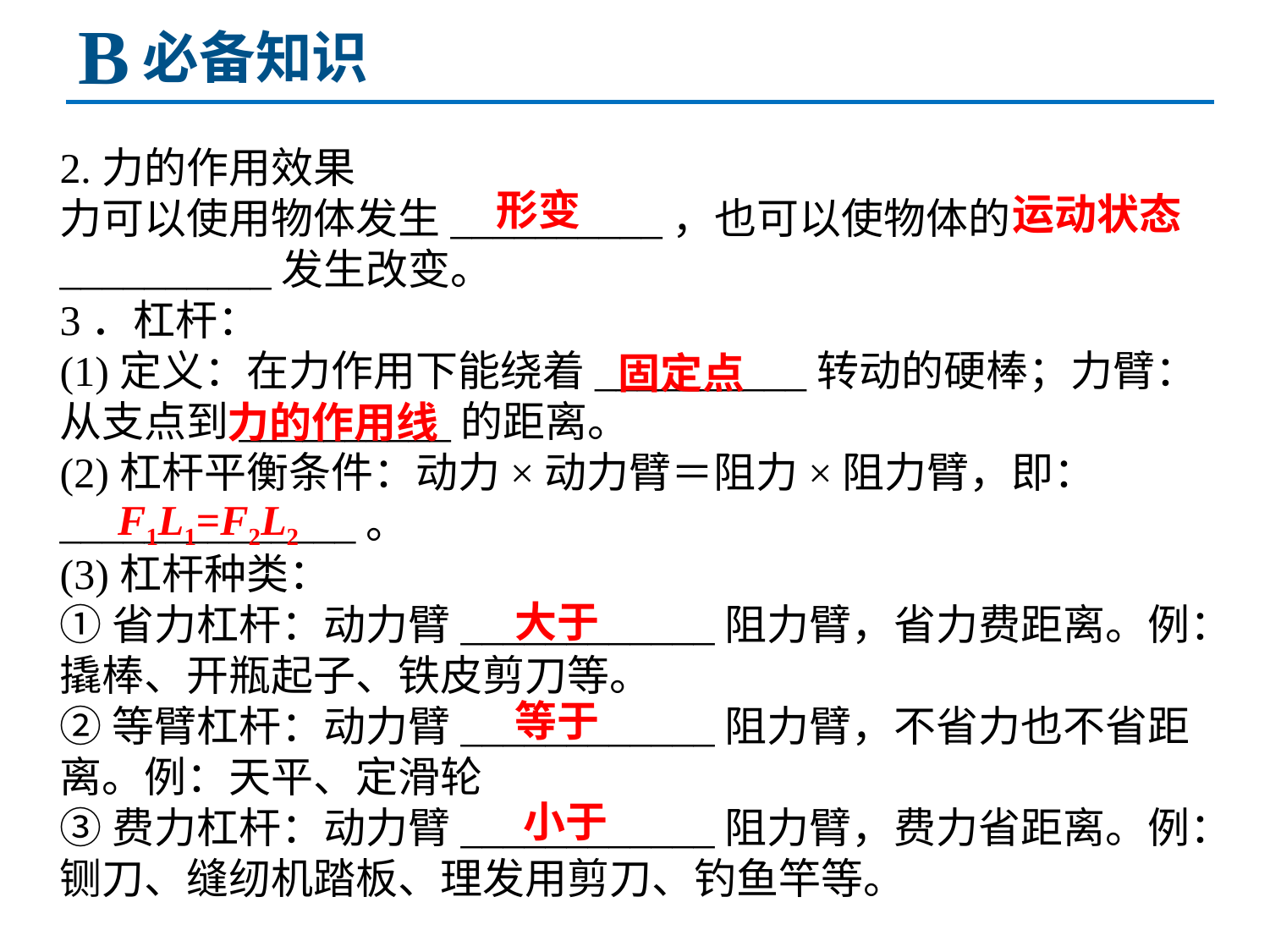

B
必备知识
2.力的作用效果
力可以使用物体发生__________，也可以使物体的__________发生改变。
3．杠杆：
(1)定义：在力作用下能绕着__________转动的硬棒；力臂：从支点到__________的距离。
(2)杠杆平衡条件：动力×动力臂＝阻力×阻力臂，即：______________。
(3)杠杆种类：
①省力杠杆：动力臂____________阻力臂，省力费距离。例：撬棒、开瓶起子、铁皮剪刀等。
②等臂杠杆：动力臂____________阻力臂，不省力也不省距离。例：天平、定滑轮
③费力杠杆：动力臂____________阻力臂，费力省距离。例：铡刀、缝纫机踏板、理发用剪刀、钓鱼竿等。
形变
运动状态
固定点
力的作用线
F1L1=F2L2
大于
等于
小于